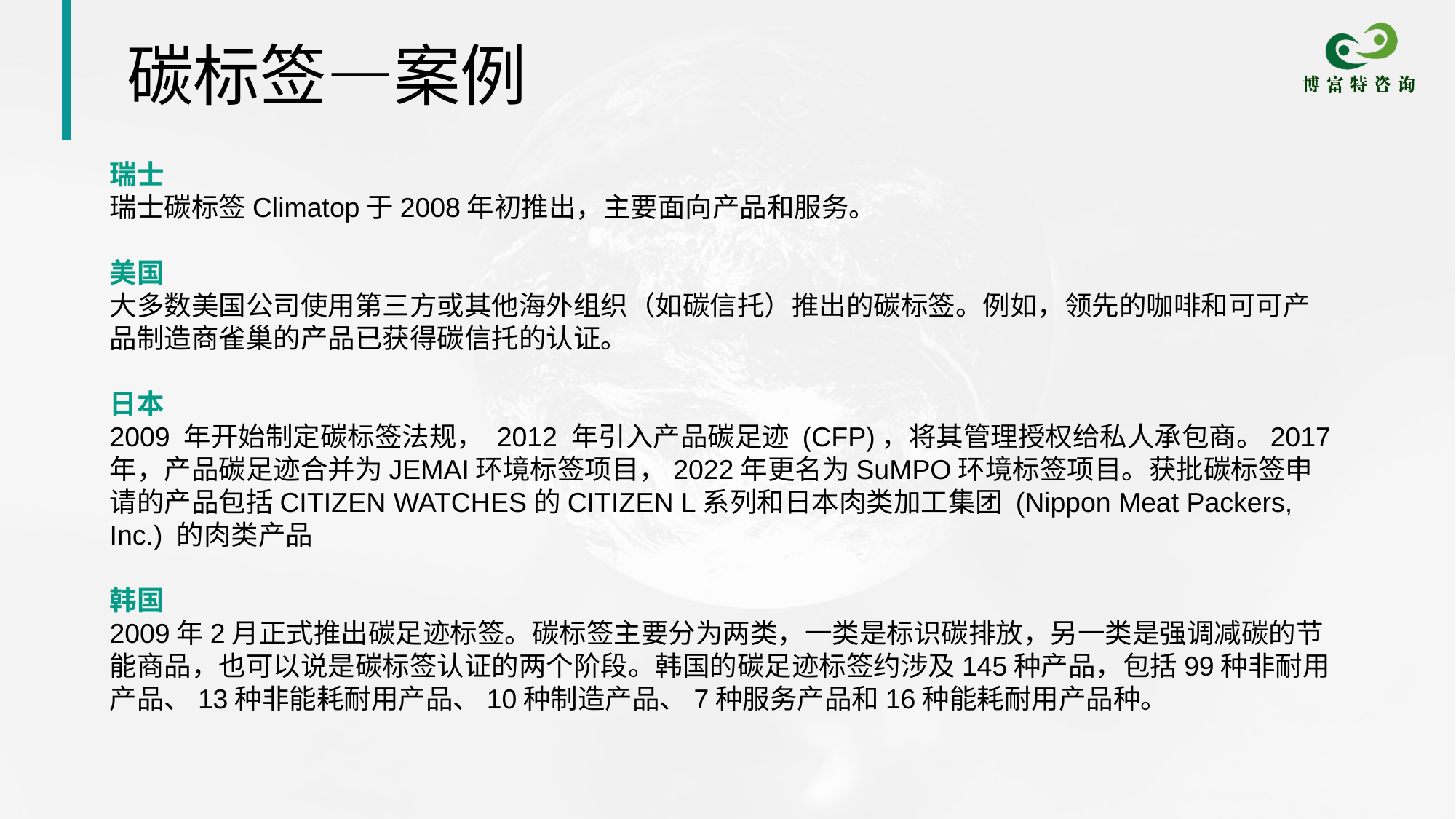

# 碳标签—案例
瑞士
瑞士碳标签Climatop于2008年初推出，主要面向产品和服务。

美国
大多数美国公司使用第三方或其他海外组织（如碳信托）推出的碳标签。例如，领先的咖啡和可可产品制造商雀巢的产品已获得碳信托的认证。

日本
2009 年开始制定碳标签法规， 2012 年引入产品碳足迹 (CFP)，将其管理授权给私人承包商。2017年，产品碳足迹合并为JEMAI环境标签项目，2022年更名为SuMPO环境标签项目。获批碳标签申请的产品包括CITIZEN WATCHES的CITIZEN L系列和日本肉类加工集团 (Nippon Meat Packers, Inc.) 的肉类产品

韩国
2009年2月正式推出碳足迹标签。碳标签主要分为两类，一类是标识碳排放，另一类是强调减碳的节能商品，也可以说是碳标签认证的两个阶段。韩国的碳足迹标签约涉及145种产品，包括99种非耐用产品、13种非能耗耐用产品、10种制造产品、7种服务产品和16种能耗耐用产品种。